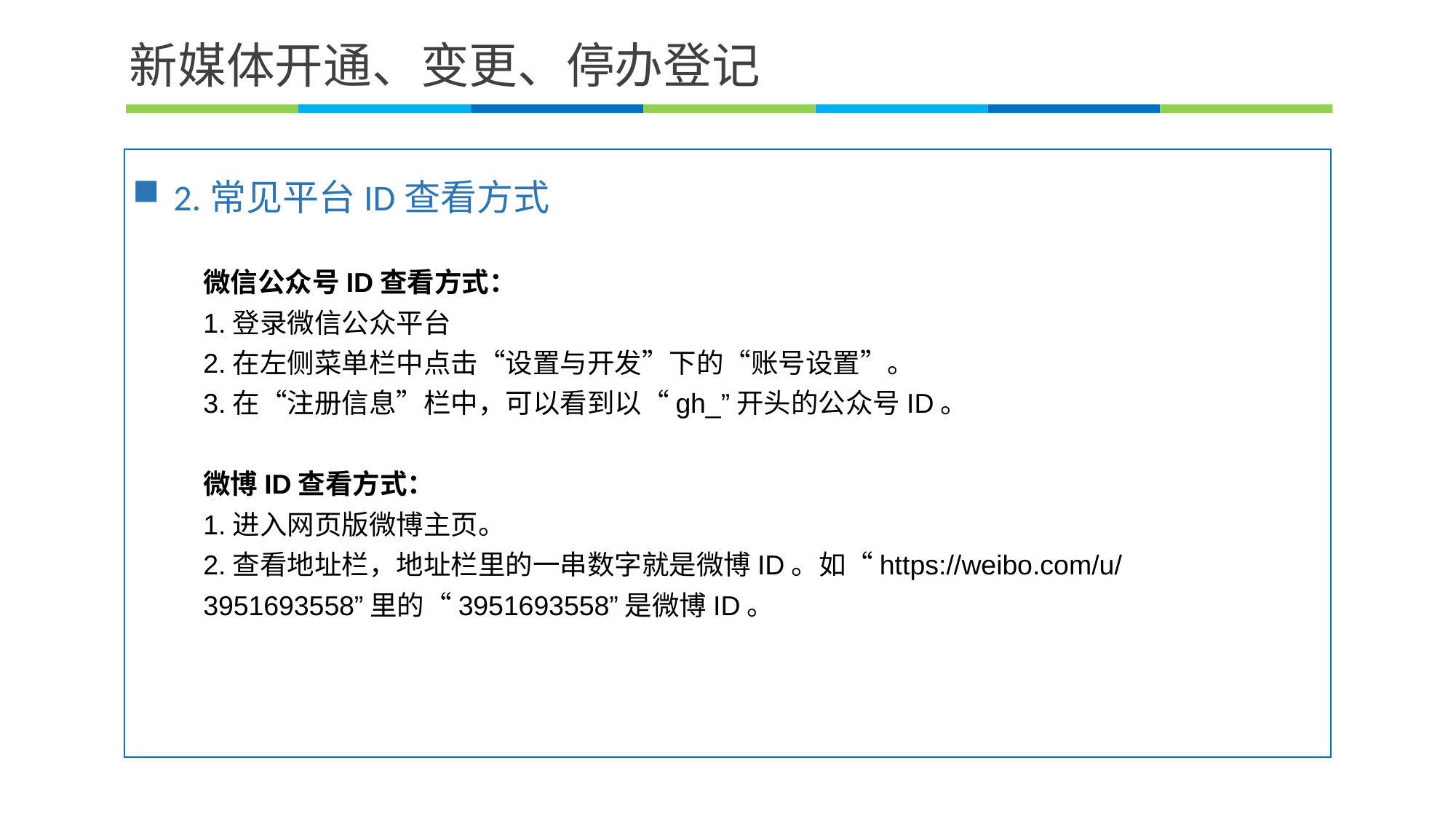

# 新媒体开通、变更、停办登记
2.常见平台ID查看方式

微信公众号ID查看方式：
1.登录微信公众平台
2.在左侧菜单栏中点击“设置与开发”下的“账号设置”。
3.在“注册信息”栏中，可以看到以“gh_”开头的公众号ID。‌

微博ID查看方式：
1.进入网页版微博主页。
2.查看地址栏，地址栏里的一串数字就是微博ID。如“https://weibo.com/u/3951693558”里的“3951693558”是微博ID。